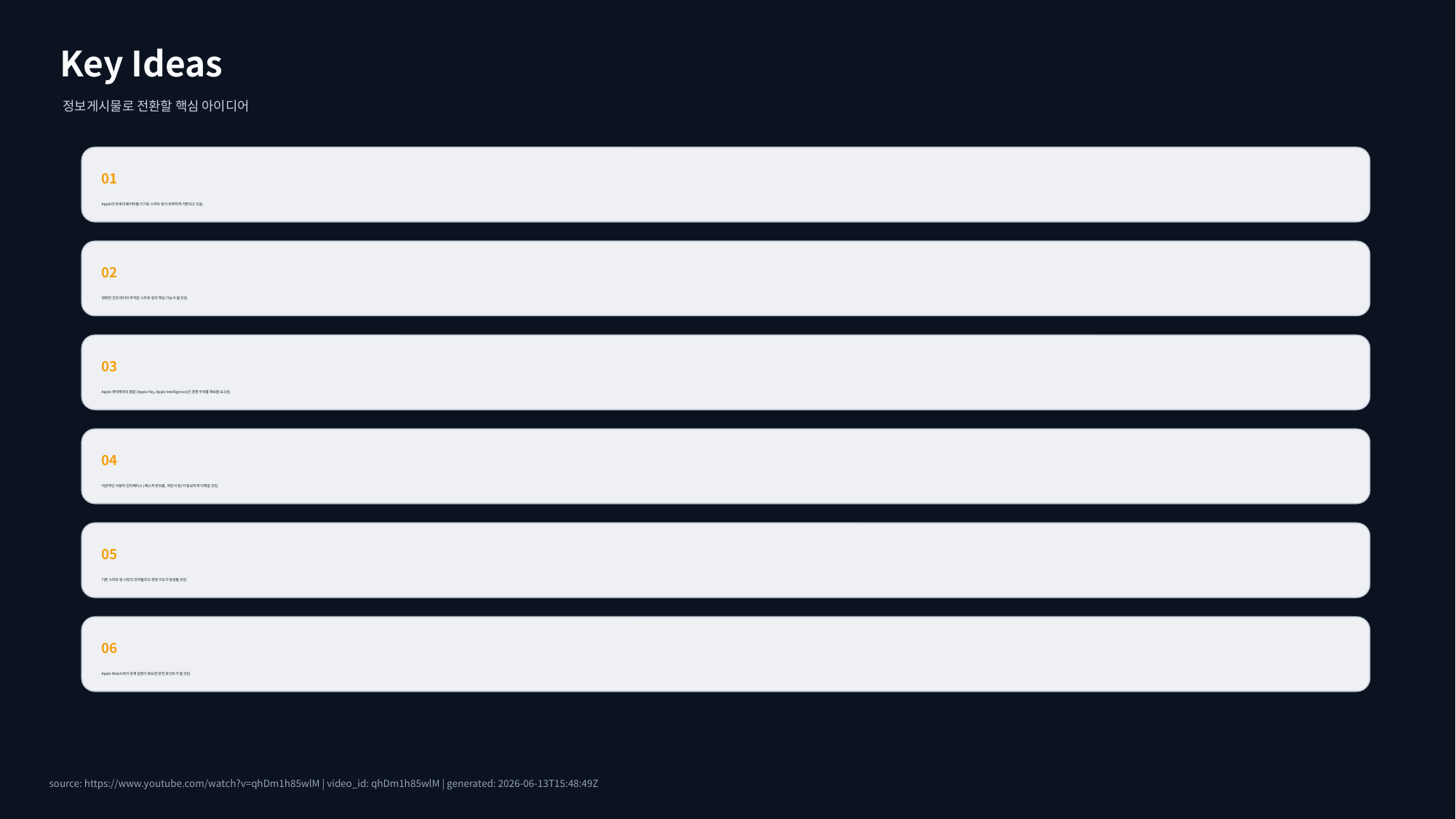

Key Ideas
정보게시물로 전환할 핵심 아이디어

01
Apple의 차세대 웨어러블 기기로 스마트 링이 유력하게 거론되고 있음.

02
정확한 건강 데이터 추적은 스마트 링의 핵심 기능이 될 것임.

03
Apple 생태계와의 통합 (Apple Pay, Apple Intelligence)은 경쟁 우위를 확보할 요소임.

04
직관적인 사용자 인터페이스 (제스처 컨트롤, 회전식 링)가 중요하게 다뤄질 것임.

05
기존 스마트 링 시장의 강자들과의 경쟁 구도가 형성될 것임.

06
Apple Watch와의 관계 설정이 중요한 관전 포인트가 될 것임.
source: https://www.youtube.com/watch?v=qhDm1h85wlM | video_id: qhDm1h85wlM | generated: 2026-06-13T15:48:49Z